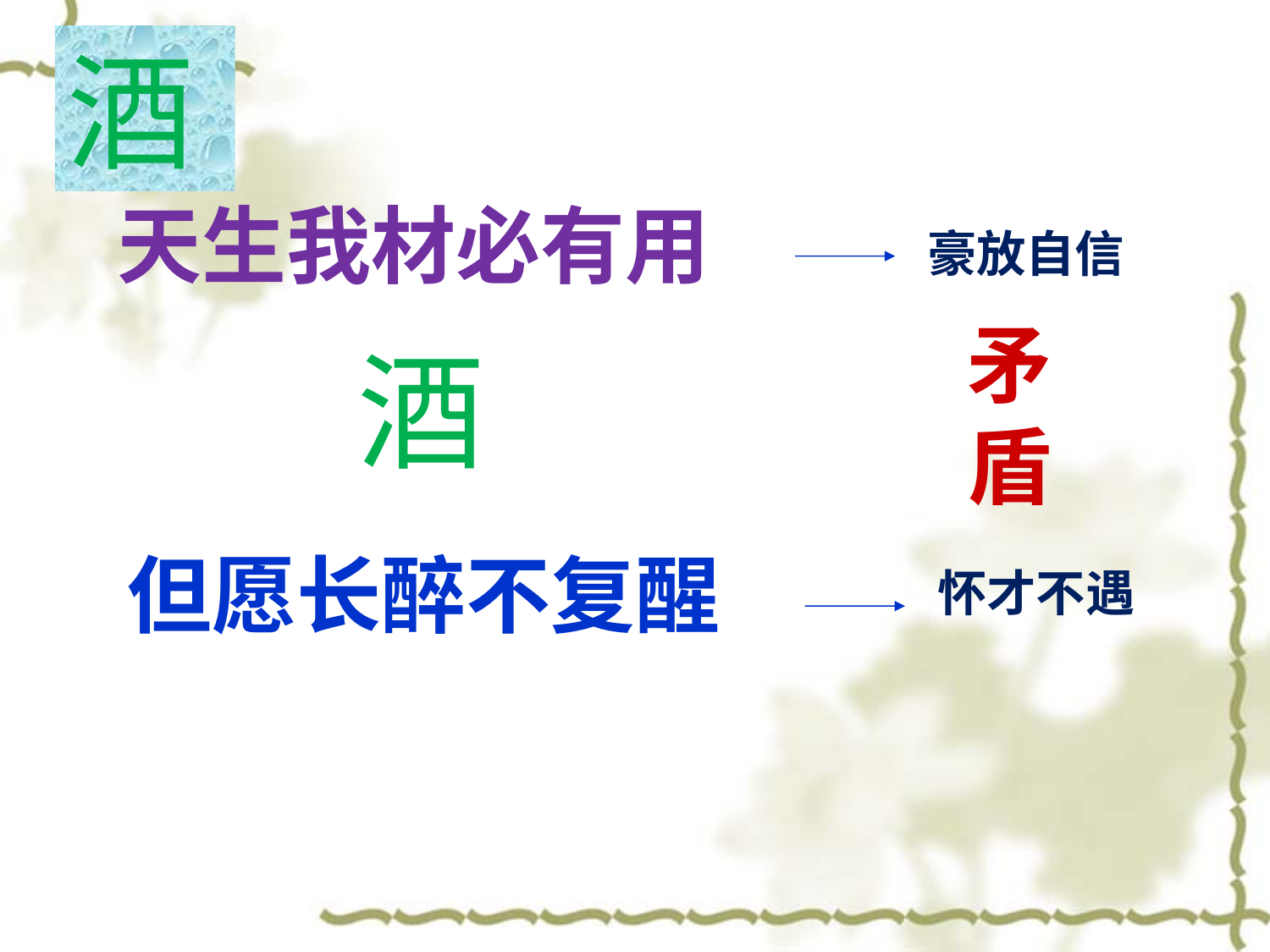

酒
天生我材必有用
豪放自信

矛
盾
酒
但愿长醉不复醒
怀才不遇